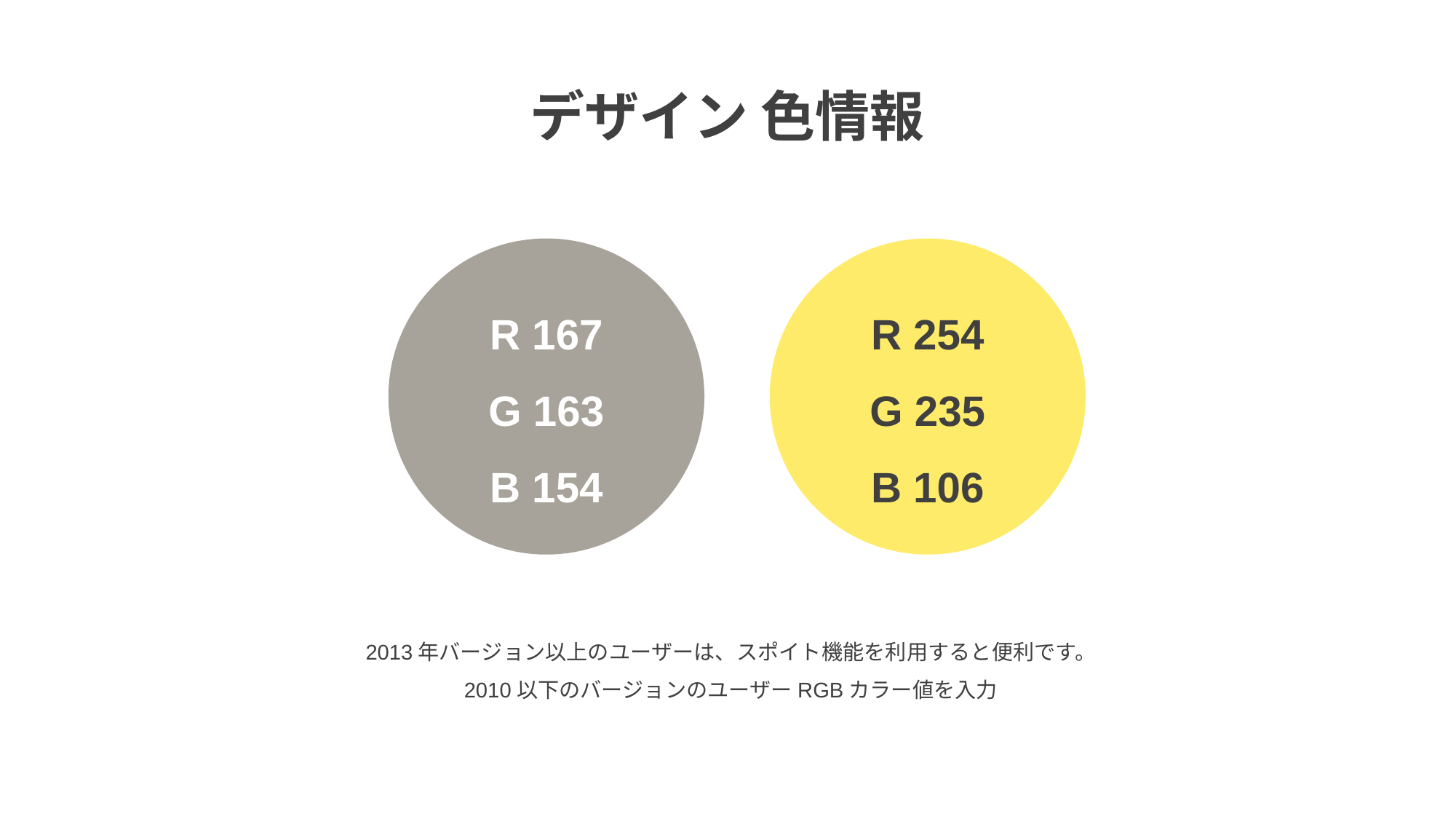

デザイン 色情報
R 167
G 163
B 154
R 254
G 235
B 106
2013年バージョン以上のユーザーは、スポイト機能を利用すると便利です。
2010以下のバージョンのユーザーRGBカラー値を入力